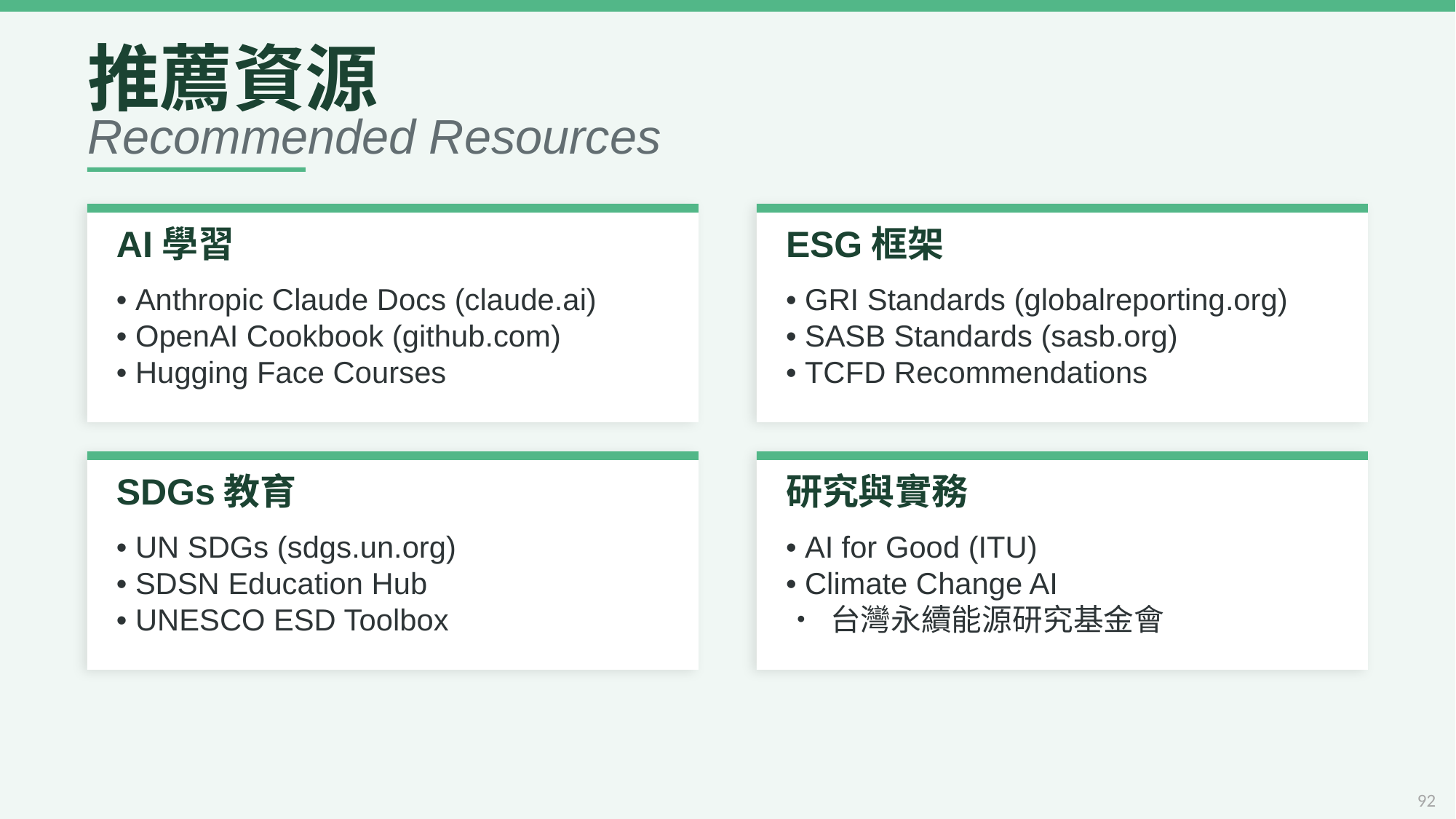

推薦資源
Recommended Resources

AI學習
ESG框架
• Anthropic Claude Docs (claude.ai)
• OpenAI Cookbook (github.com)
• Hugging Face Courses
• GRI Standards (globalreporting.org)
• SASB Standards (sasb.org)
• TCFD Recommendations

SDGs教育
研究與實務
• UN SDGs (sdgs.un.org)
• SDSN Education Hub
• UNESCO ESD Toolbox
• AI for Good (ITU)
• Climate Change AI
• 台灣永續能源研究基金會
92